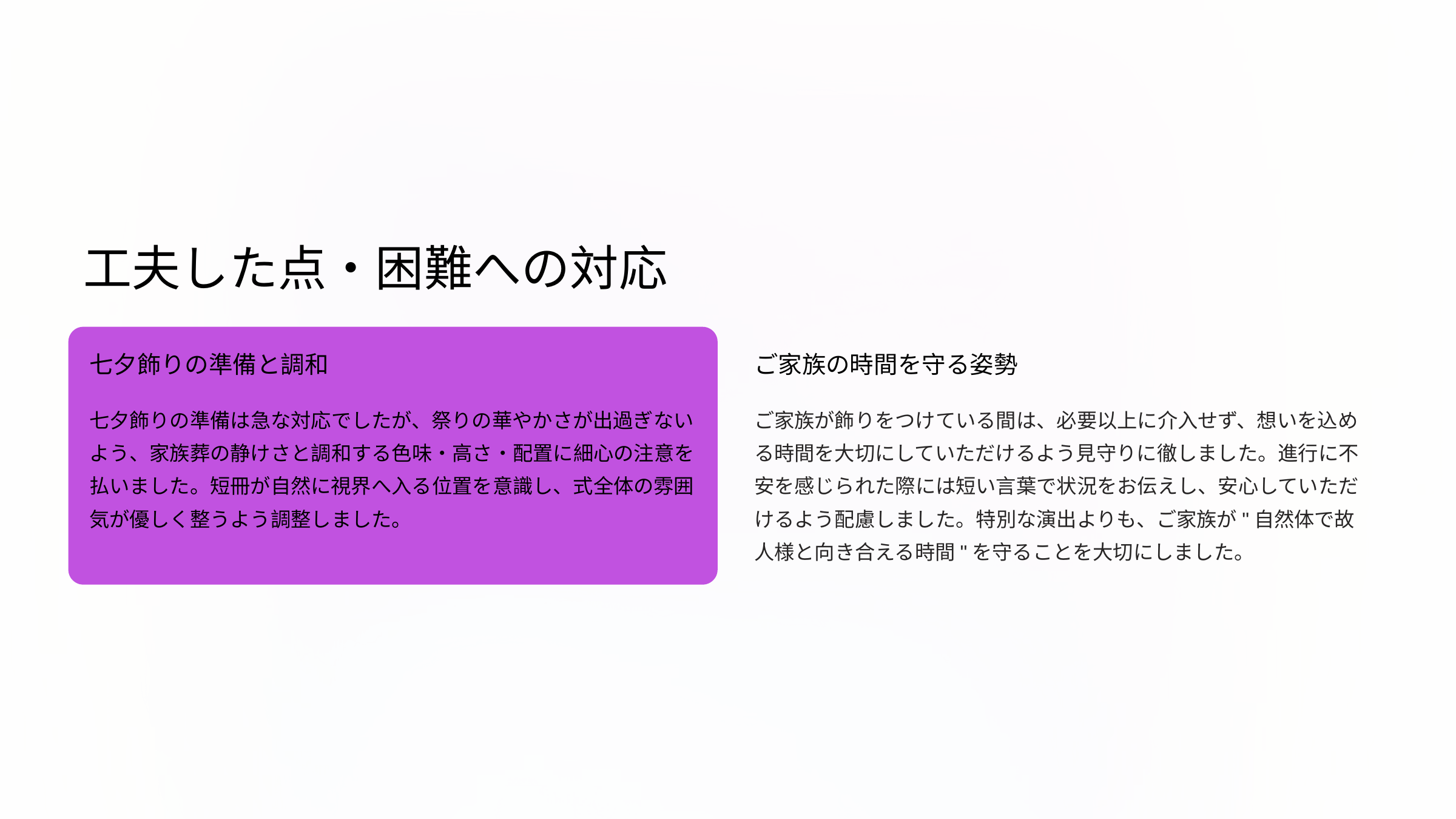

工夫した点・困難への対応

七夕飾りの準備と調和
ご家族の時間を守る姿勢
七夕飾りの準備は急な対応でしたが、祭りの華やかさが出過ぎないよう、家族葬の静けさと調和する色味・高さ・配置に細心の注意を払いました。短冊が自然に視界へ入る位置を意識し、式全体の雰囲気が優しく整うよう調整しました。
ご家族が飾りをつけている間は、必要以上に介入せず、想いを込める時間を大切にしていただけるよう見守りに徹しました。進行に不安を感じられた際には短い言葉で状況をお伝えし、安心していただけるよう配慮しました。特別な演出よりも、ご家族が"自然体で故人様と向き合える時間"を守ることを大切にしました。